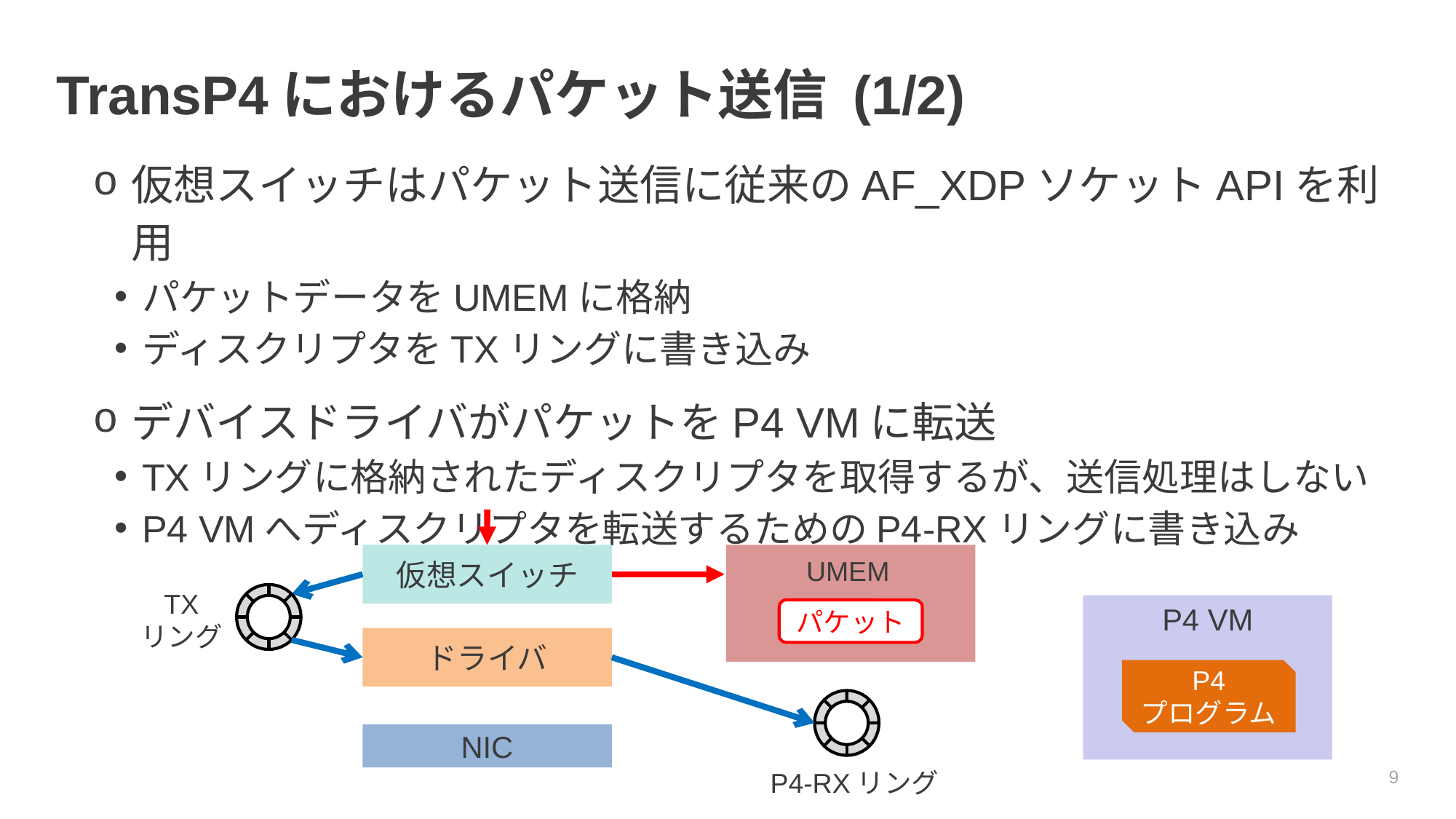

# TransP4におけるパケット送信 (1/2)
仮想スイッチはパケット送信に従来のAF_XDPソケットAPIを利用
パケットデータをUMEMに格納
ディスクリプタをTXリングに書き込み
デバイスドライバがパケットをP4 VMに転送
TXリングに格納されたディスクリプタを取得するが、送信処理はしない
P4 VMへディスクリプタを転送するためのP4-RXリングに書き込み
仮想スイッチ

UMEM
TX
リング

P4 VM
P4
プログラム
パケット
ドライバ

NIC
 P4-RXリング
9